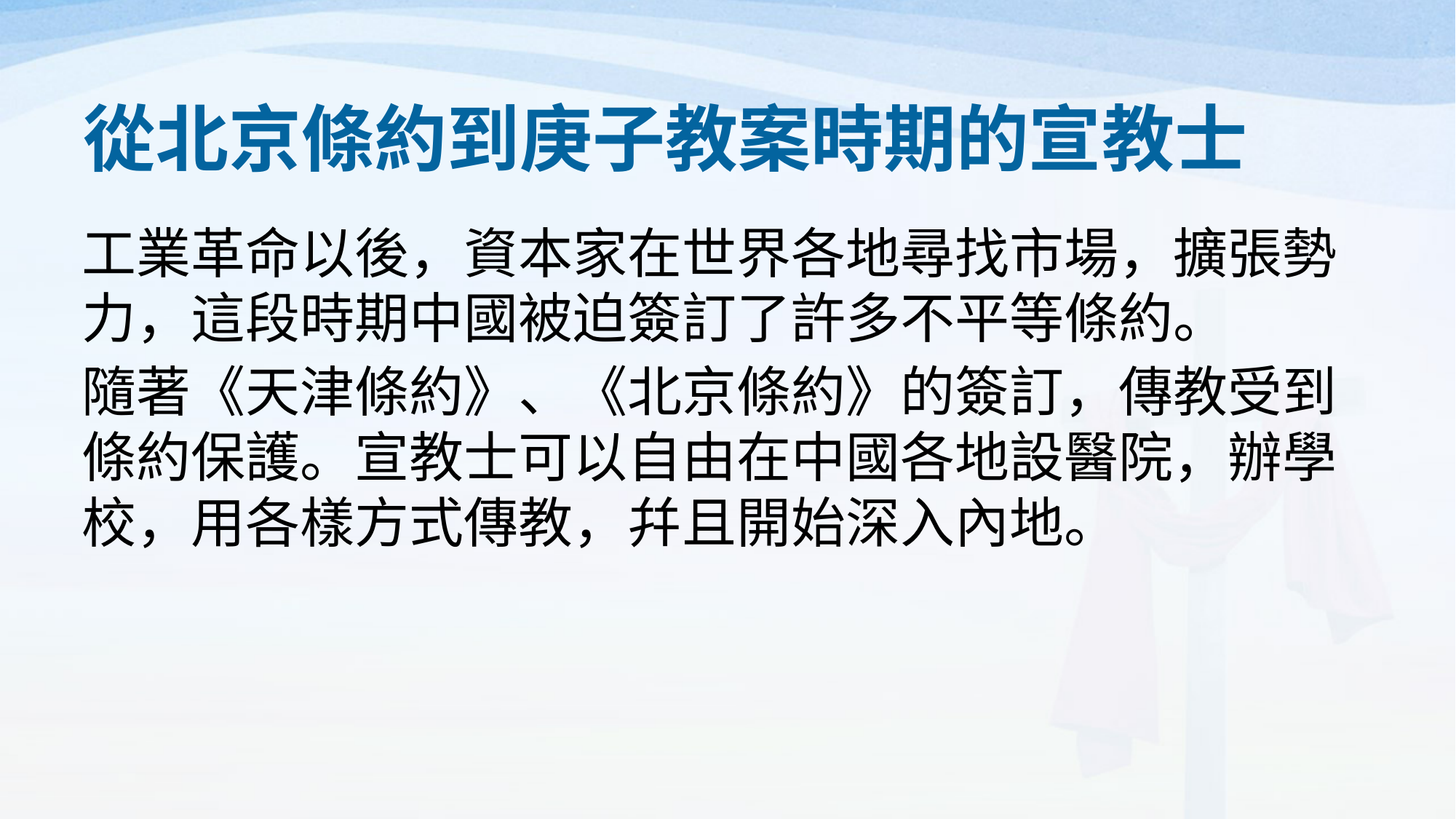

# 從北京條約到庚子教案時期的宣教士
工業革命以後，資本家在世界各地尋找市場，擴張勢力，這段時期中國被迫簽訂了許多不平等條約。
隨著《天津條約》、《北京條約》的簽訂，傳教受到條約保護。宣教士可以自由在中國各地設醫院，辦學校，用各樣方式傳教，幷且開始深入內地。